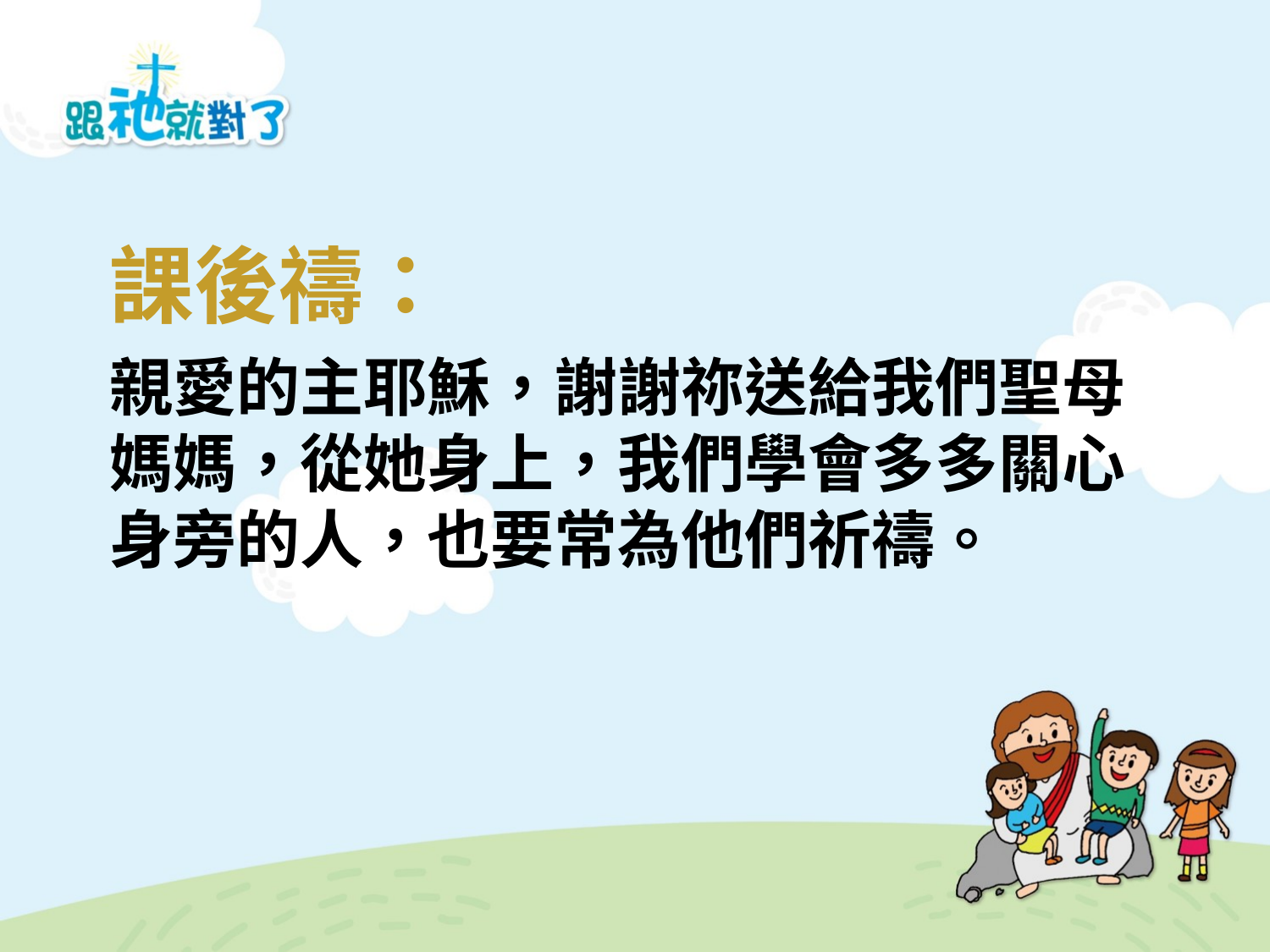

課後禱：
親愛的主耶穌，謝謝祢送給我們聖母媽媽，從她身上，我們學會多多關心身旁的人，也要常為他們祈禱。